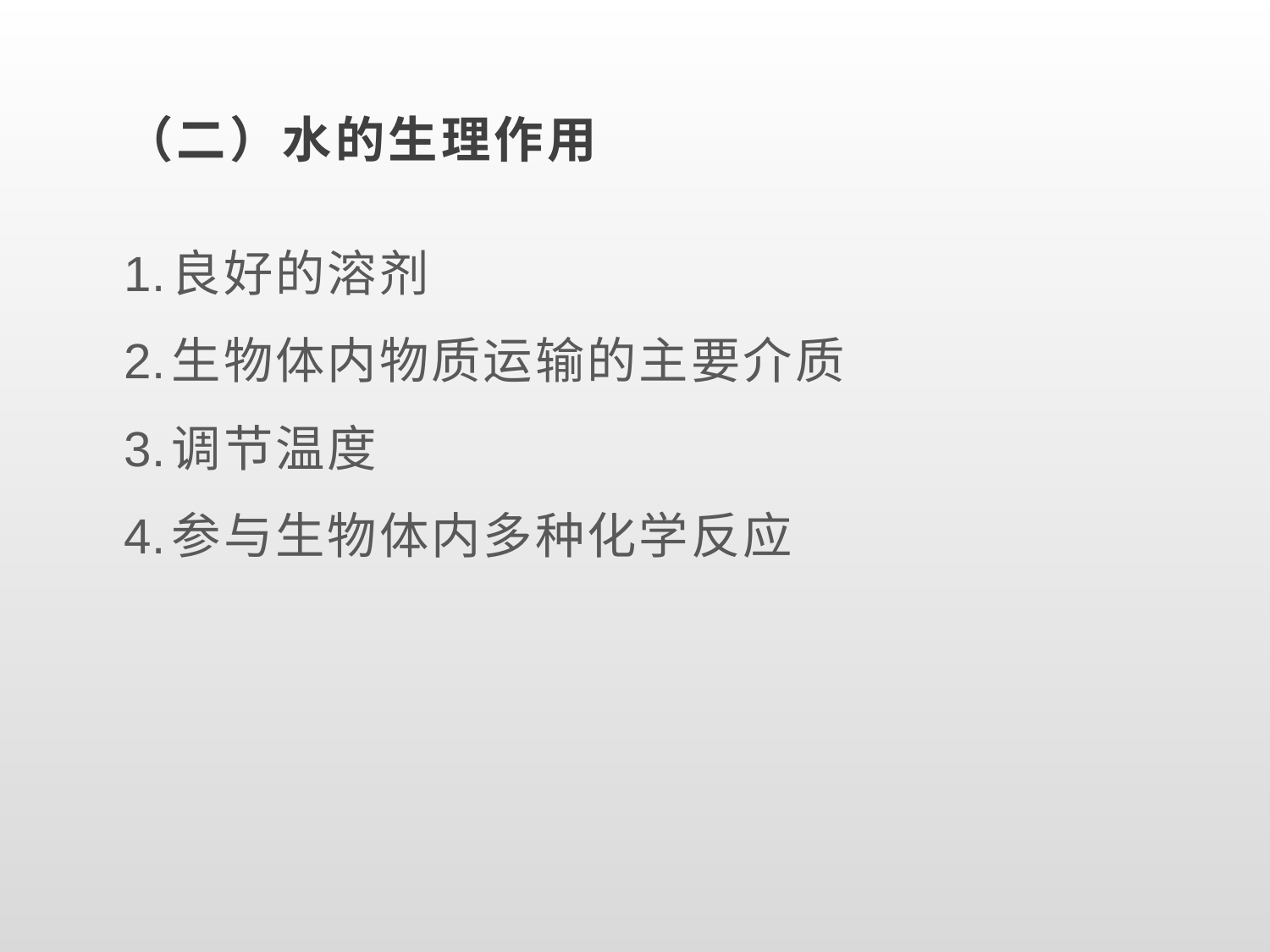

（二）水的生理作用
良好的溶剂
生物体内物质运输的主要介质
调节温度
参与生物体内多种化学反应